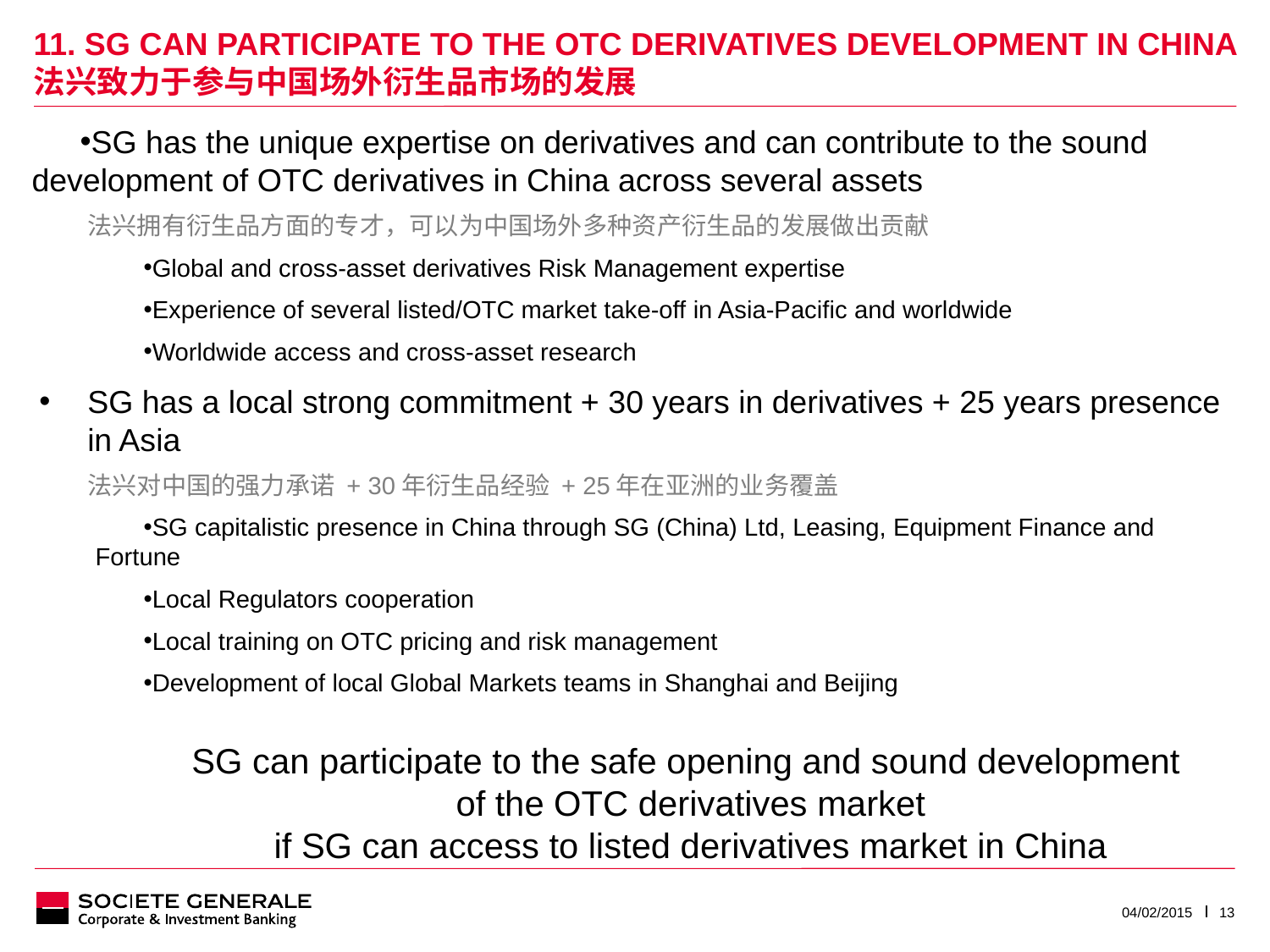

11. SG can participate to the otc derivatives development in china
法兴致力于参与中国场外衍生品市场的发展
SG has the unique expertise on derivatives and can contribute to the sound development of OTC derivatives in China across several assets
	法兴拥有衍生品方面的专才，可以为中国场外多种资产衍生品的发展做出贡献
Global and cross-asset derivatives Risk Management expertise
Experience of several listed/OTC market take-off in Asia-Pacific and worldwide
Worldwide access and cross-asset research
SG has a local strong commitment + 30 years in derivatives + 25 years presence in Asia
	法兴对中国的强力承诺 + 30年衍生品经验 + 25年在亚洲的业务覆盖
SG capitalistic presence in China through SG (China) Ltd, Leasing, Equipment Finance and Fortune
Local Regulators cooperation
Local training on OTC pricing and risk management
Development of local Global Markets teams in Shanghai and Beijing

SG can participate to the safe opening and sound development
of the OTC derivatives market
if SG can access to listed derivatives market in China